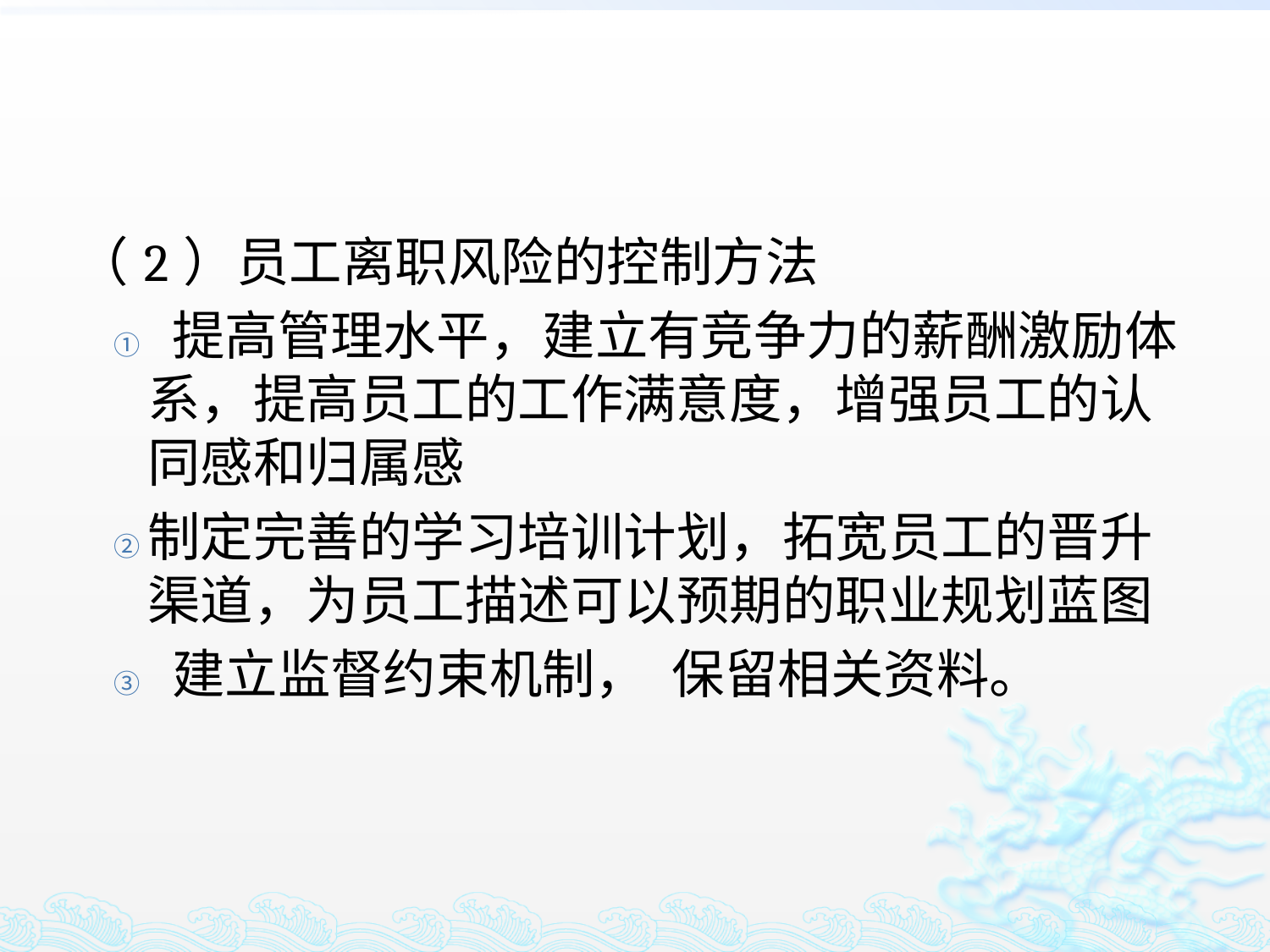

#
（2）员工离职风险的控制方法
 提高管理水平，建立有竞争力的薪酬激励体系，提高员工的工作满意度，增强员工的认同感和归属感
制定完善的学习培训计划，拓宽员工的晋升渠道，为员工描述可以预期的职业规划蓝图
 建立监督约束机制，  保留相关资料。